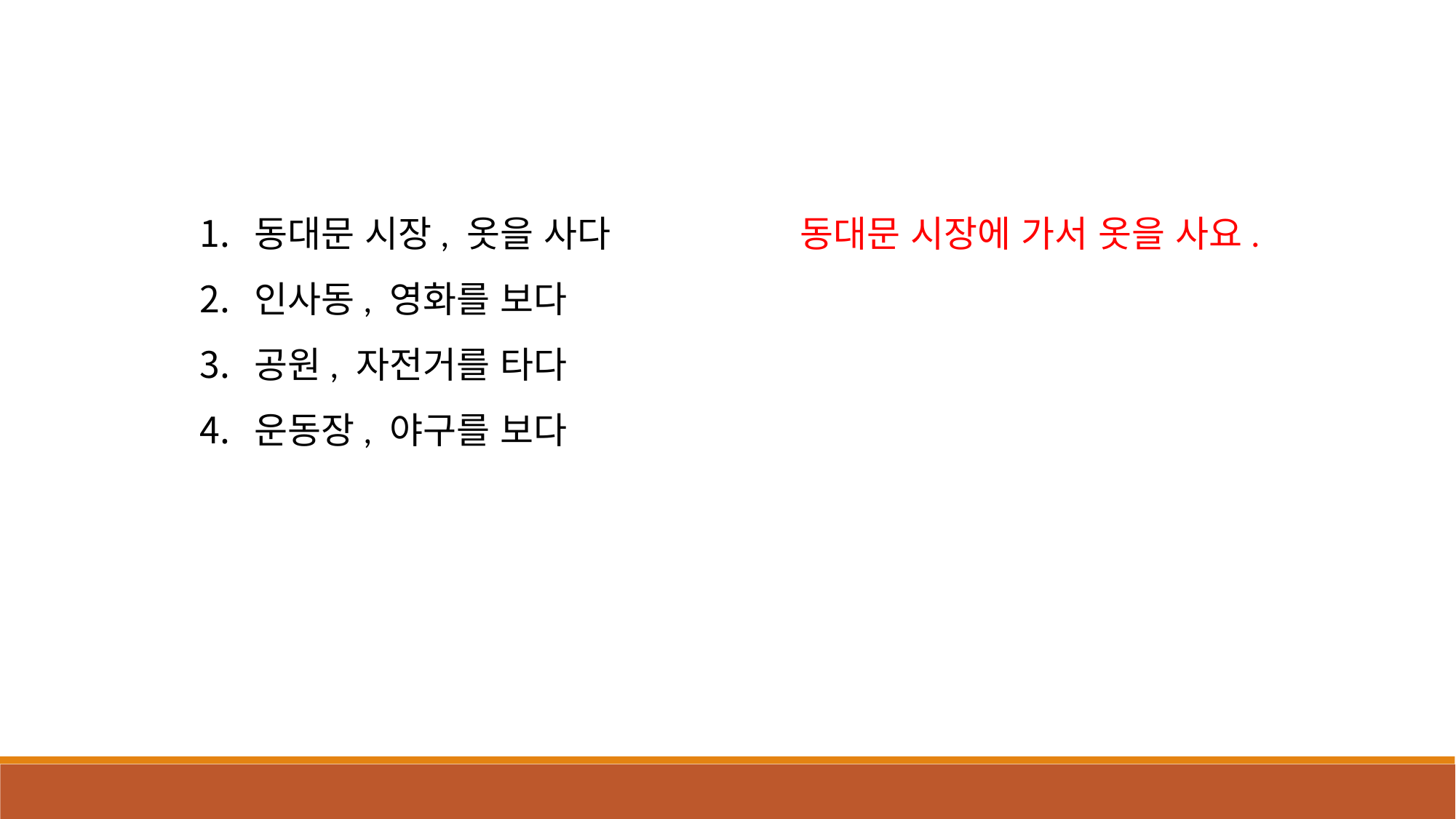

동대문 시장, 옷을 사다		동대문 시장에 가서 옷을 사요.
인사동, 영화를 보다
공원, 자전거를 타다
운동장, 야구를 보다